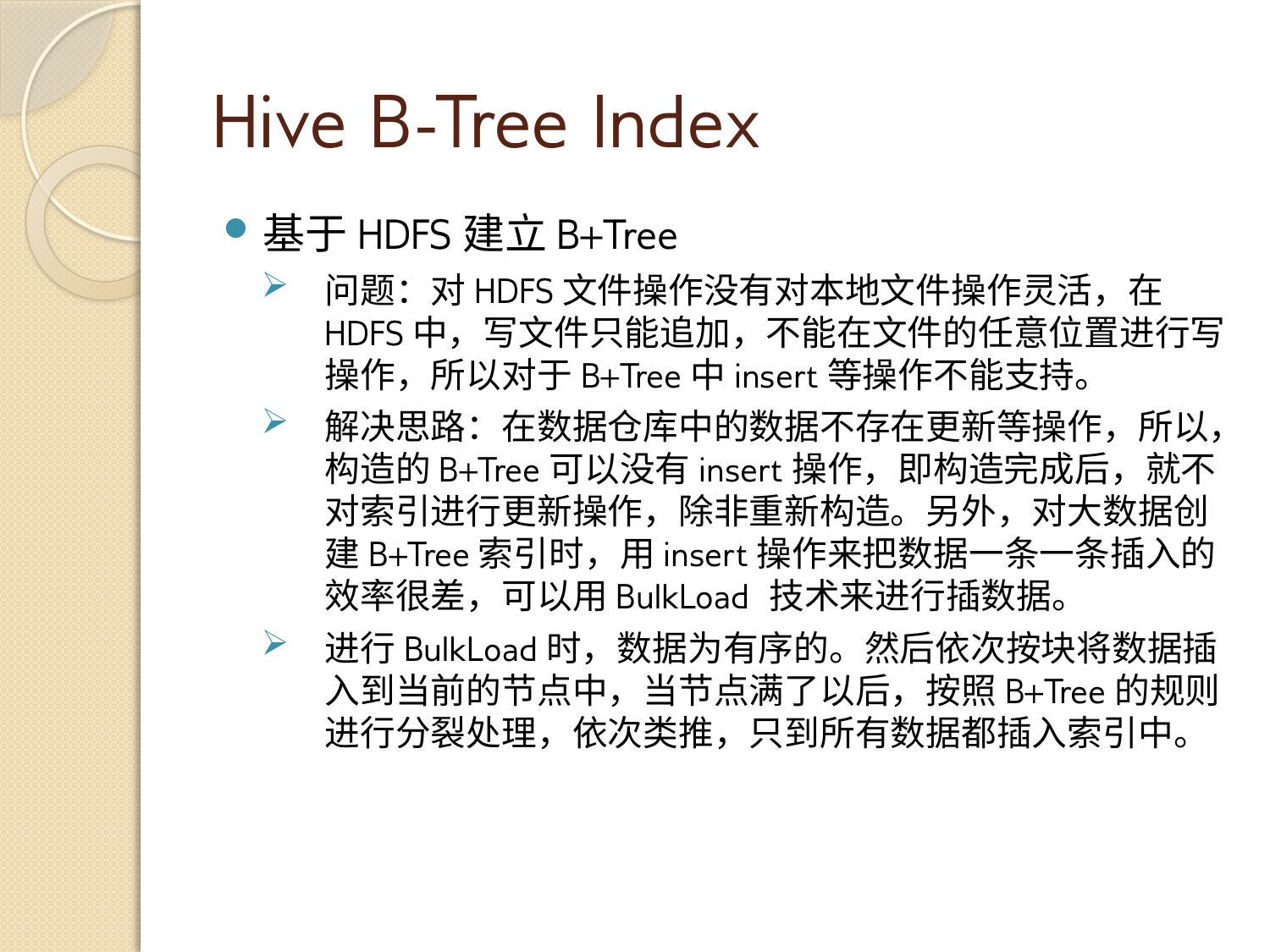

# Hive B-Tree Index
基于HDFS建立B+Tree
问题：对HDFS文件操作没有对本地文件操作灵活，在HDFS中，写文件只能追加，不能在文件的任意位置进行写操作，所以对于B+Tree中insert等操作不能支持。
解决思路：在数据仓库中的数据不存在更新等操作，所以，构造的B+Tree可以没有insert操作，即构造完成后，就不对索引进行更新操作，除非重新构造。另外，对大数据创建B+Tree索引时，用insert操作来把数据一条一条插入的效率很差，可以用BulkLoad 技术来进行插数据。
进行BulkLoad时，数据为有序的。然后依次按块将数据插入到当前的节点中，当节点满了以后，按照B+Tree的规则进行分裂处理，依次类推，只到所有数据都插入索引中。